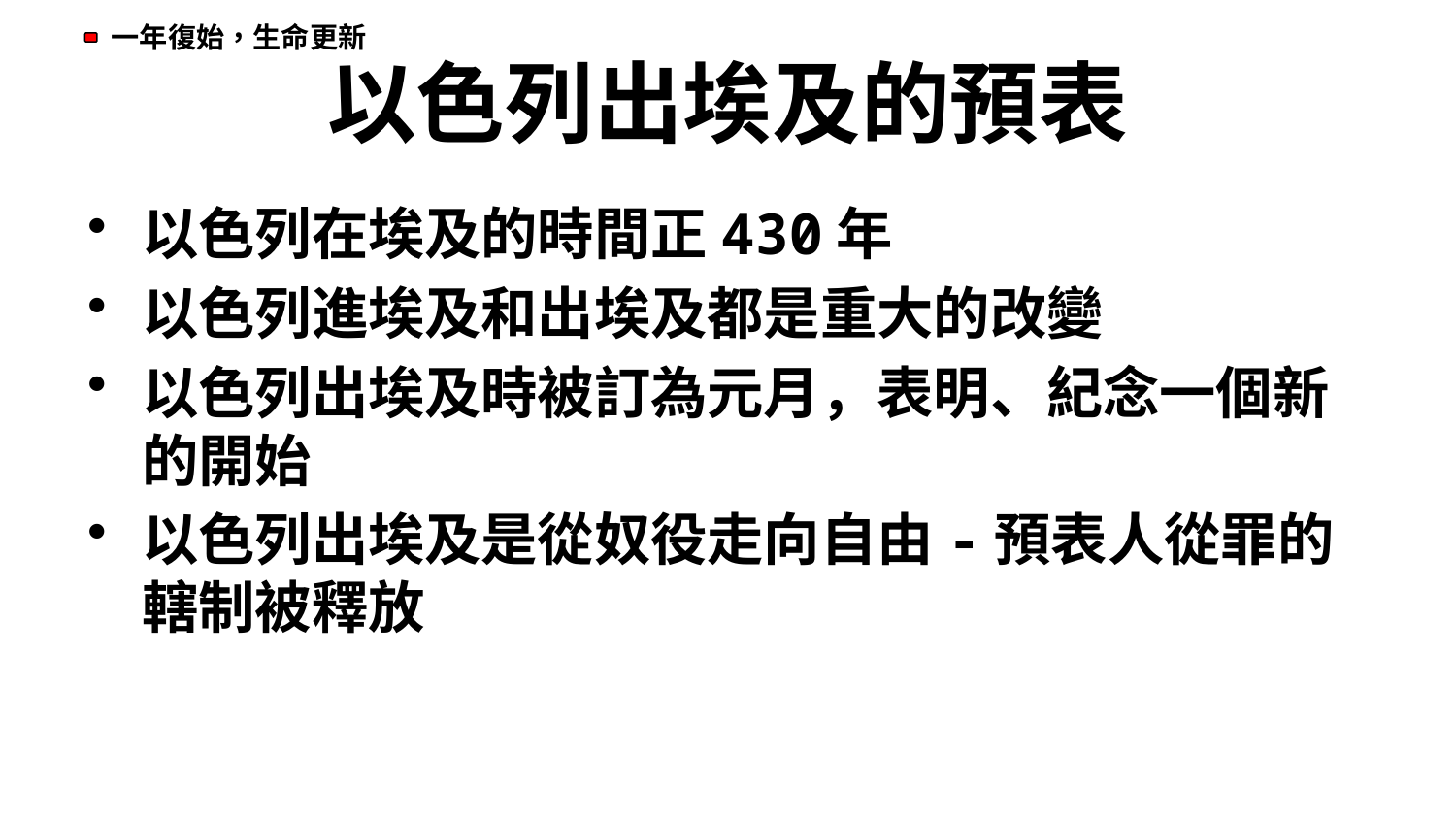

# 以色列出埃及的預表
以色列在埃及的時間正430年
以色列進埃及和出埃及都是重大的改變
以色列出埃及時被訂為元月，表明、紀念一個新的開始
以色列出埃及是從奴役走向自由-預表人從罪的轄制被釋放